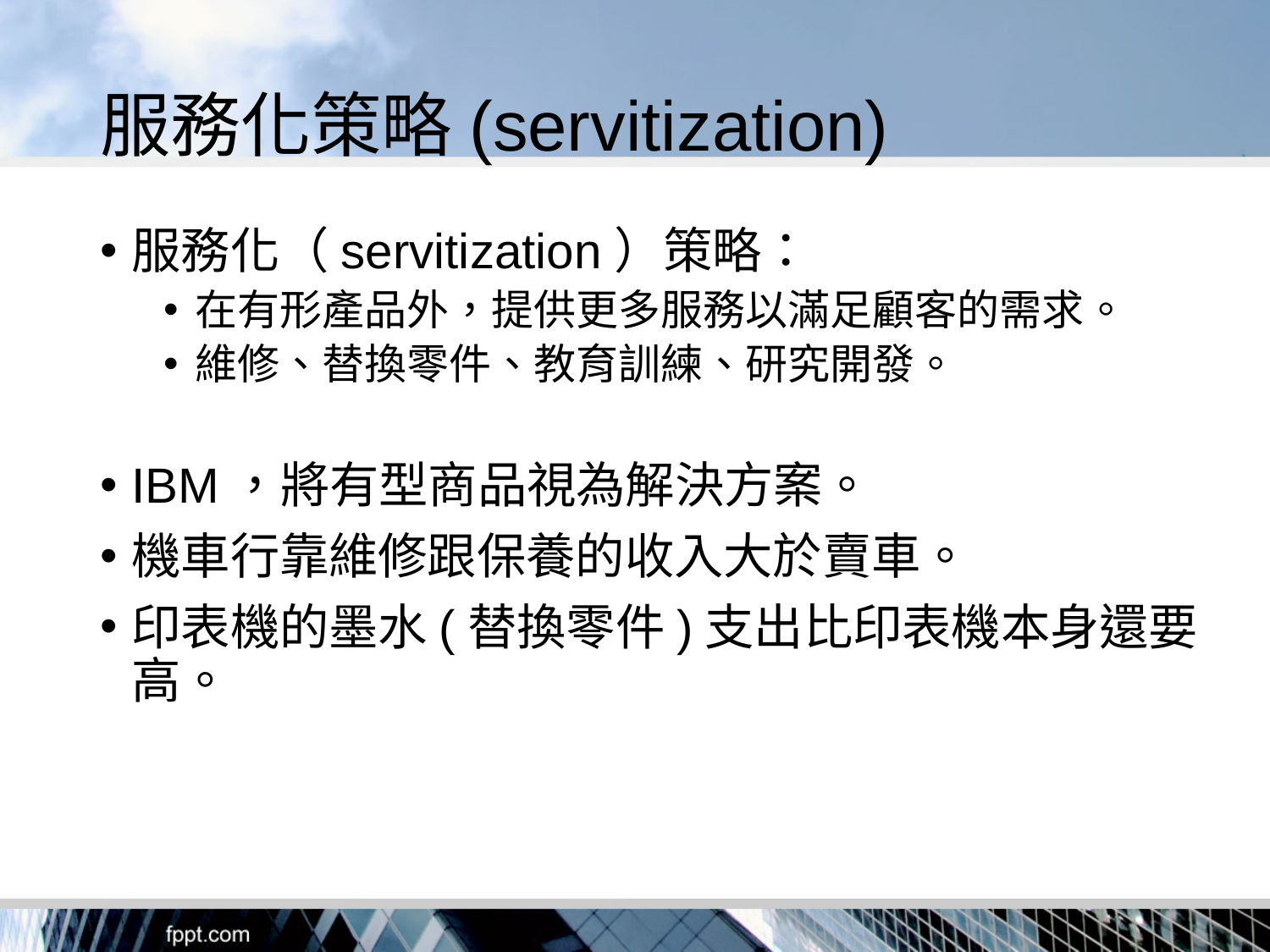

# 服務化策略(servitization)
服務化（servitization）策略：
在有形產品外，提供更多服務以滿足顧客的需求。
維修、替換零件、教育訓練、研究開發。

IBM，將有型商品視為解決方案。
機車行靠維修跟保養的收入大於賣車。
印表機的墨水(替換零件)支出比印表機本身還要高。